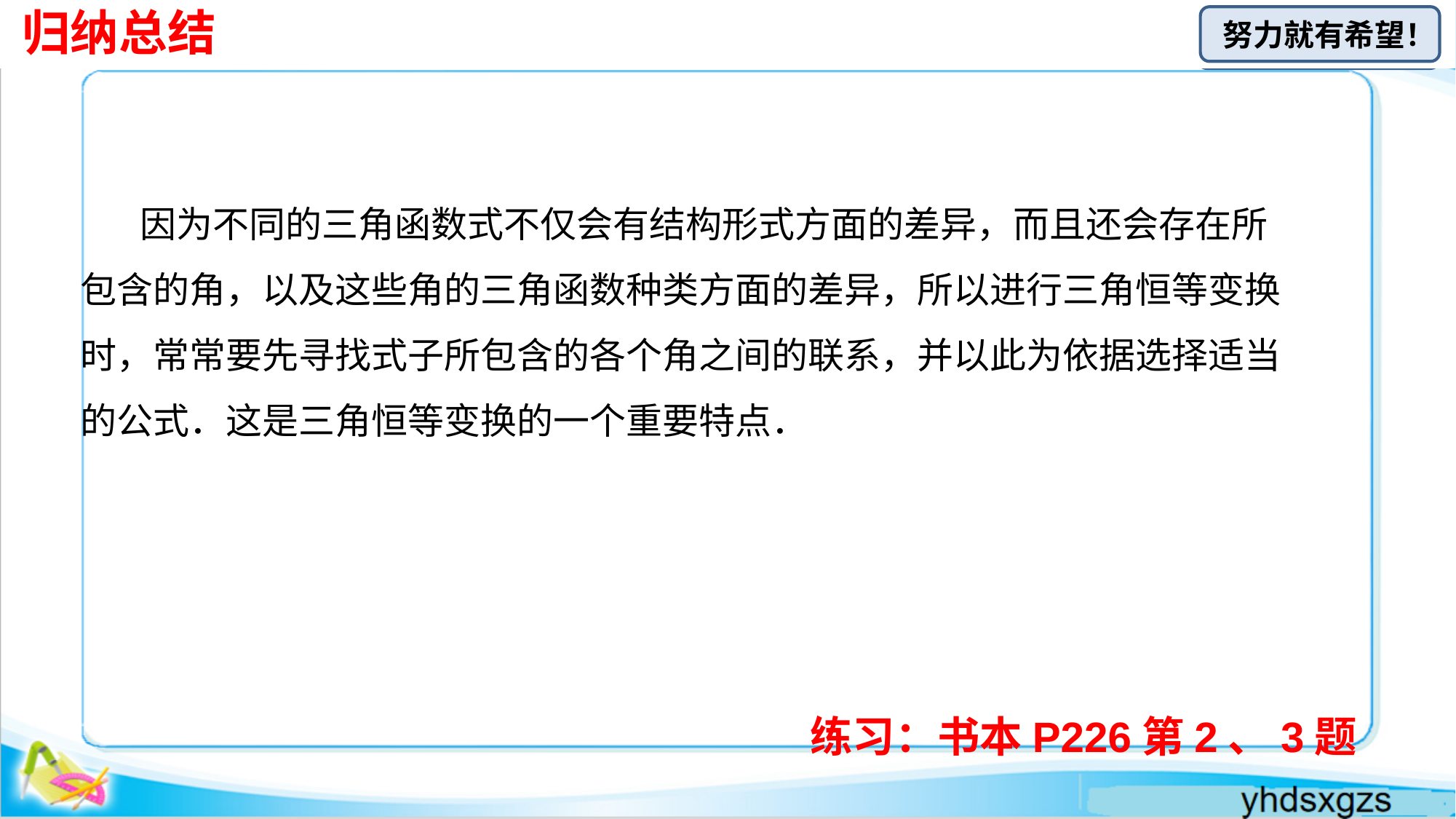

归纳总结
     因为不同的三角函数式不仅会有结构形式方面的差异，而且还会存在所包含的角，以及这些角的三角函数种类方面的差异，所以进行三角恒等变换时，常常要先寻找式子所包含的各个角之间的联系，并以此为依据选择适当的公式．这是三角恒等变换的一个重要特点．
练习：书本P226第2、3题